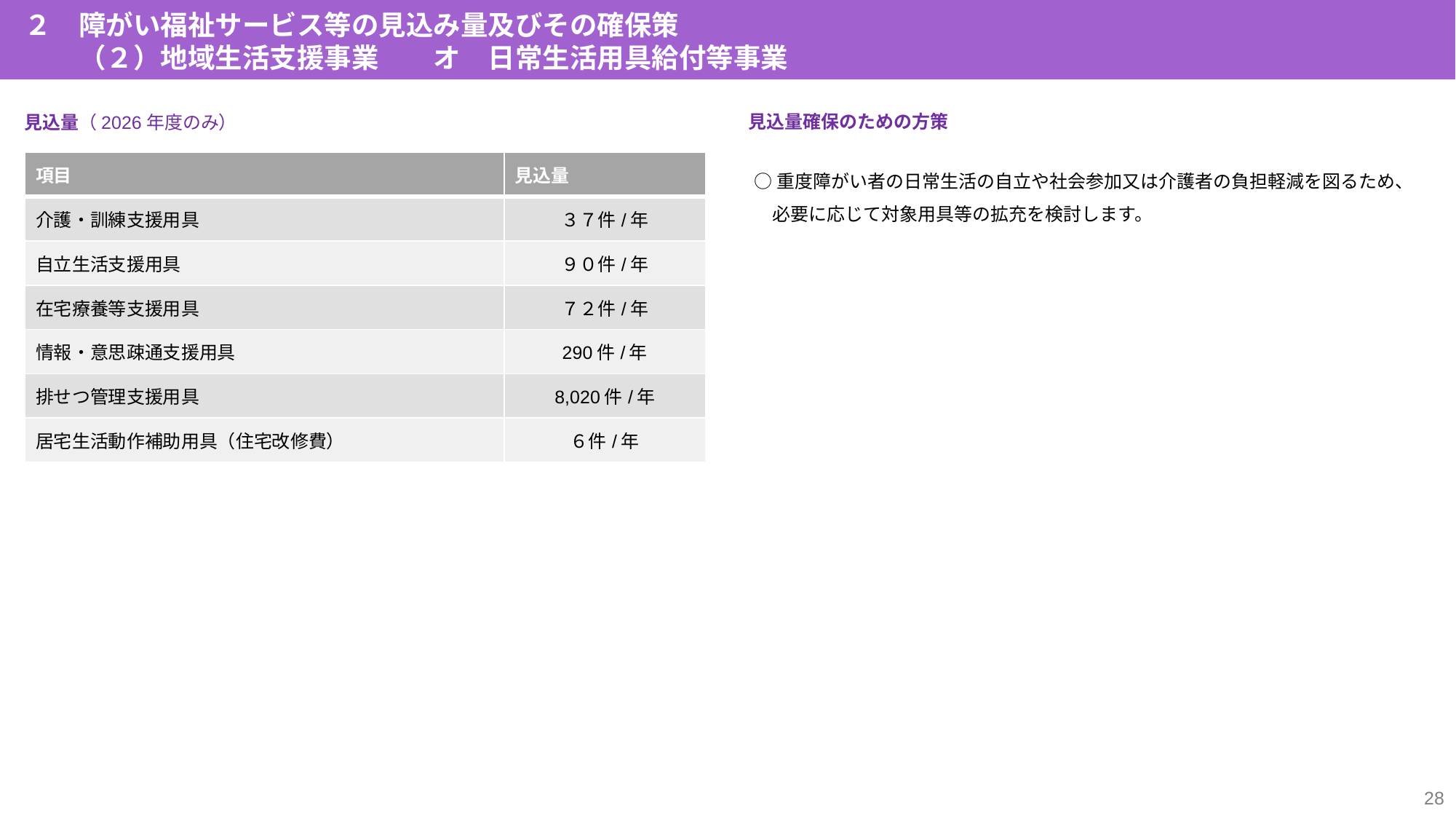

２　障がい福祉サービス等の見込み量及びその確保策
　　（２）地域生活支援事業　　オ　日常生活用具給付等事業
見込量確保のための方策
見込量（2026年度のみ）
| 項目 | 見込量 |
| --- | --- |
| 介護・訓練支援用具 | ３７件/年 |
| 自立生活支援用具 | ９０件/年 |
| 在宅療養等支援用具 | ７２件/年 |
| 情報・意思疎通支援用具 | 290件/年 |
| 排せつ管理支援用具 | 8,020件/年 |
| 居宅生活動作補助用具（住宅改修費） | ６件/年 |
○重度障がい者の日常生活の自立や社会参加又は介護者の負担軽減を図るため、
　必要に応じて対象用具等の拡充を検討します。
28